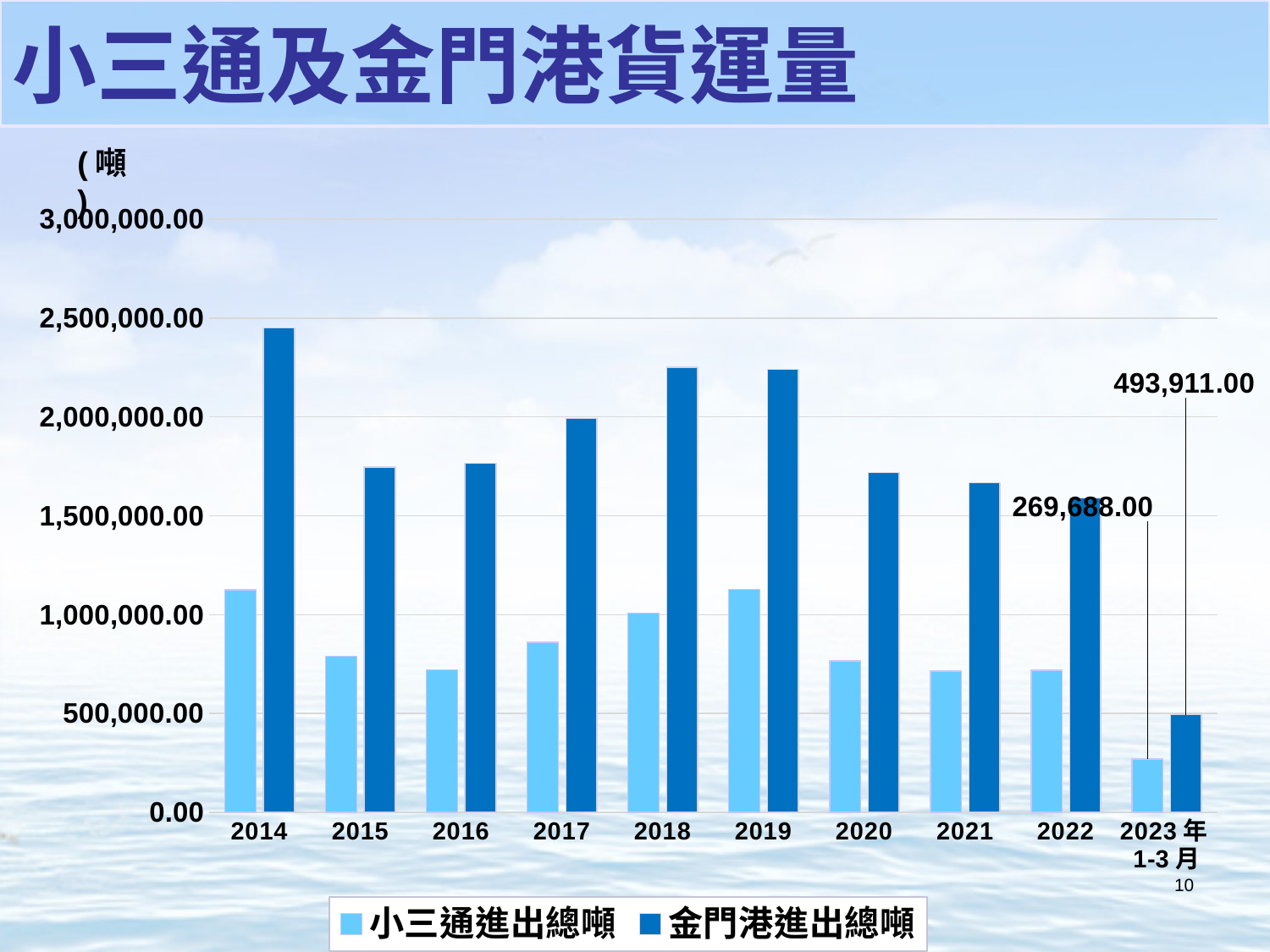

小三通及金門港貨運量
(噸)

### Chart

| Category | 小三通進出總噸 | 金門港進出總噸 |
|---|---|---|
| 2014 | 1125733.99 | 2450419.26 |
| 2015 | 789585.04 | 1745886.05 |
| 2016 | 720331.74 | 1766215.98 |
| 2017 | 860518.65 | 1991220.49 |
| 2018 | 1007100.3 | 2251944.73 |
| 2019 | 1127699.23 | 2239591.14 |
| 2020 | 766424.21 | 1718979.578 |
| 2021 | 715690.54 | 1667383.58 |
| 2022 | 719894.0 | 1590664.0 |
| 2023年1-3月 | 269688.0 | 493911.0 |
10